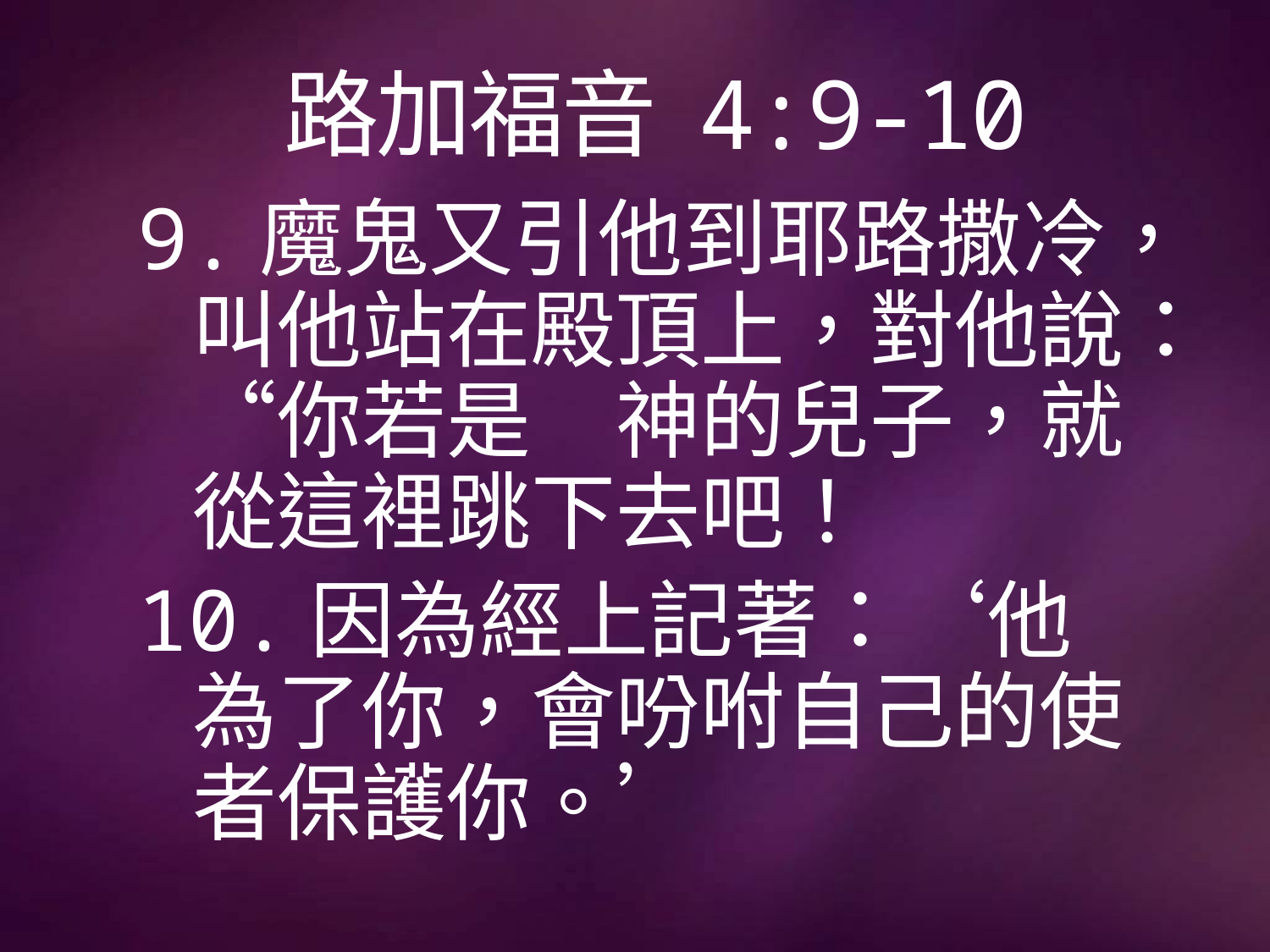

# 路加福音 4:9-10
9.魔鬼又引他到耶路撒冷，叫他站在殿頂上，對他說：“你若是　神的兒子，就從這裡跳下去吧！
10.因為經上記著：‘他為了你，會吩咐自己的使者保護你。’